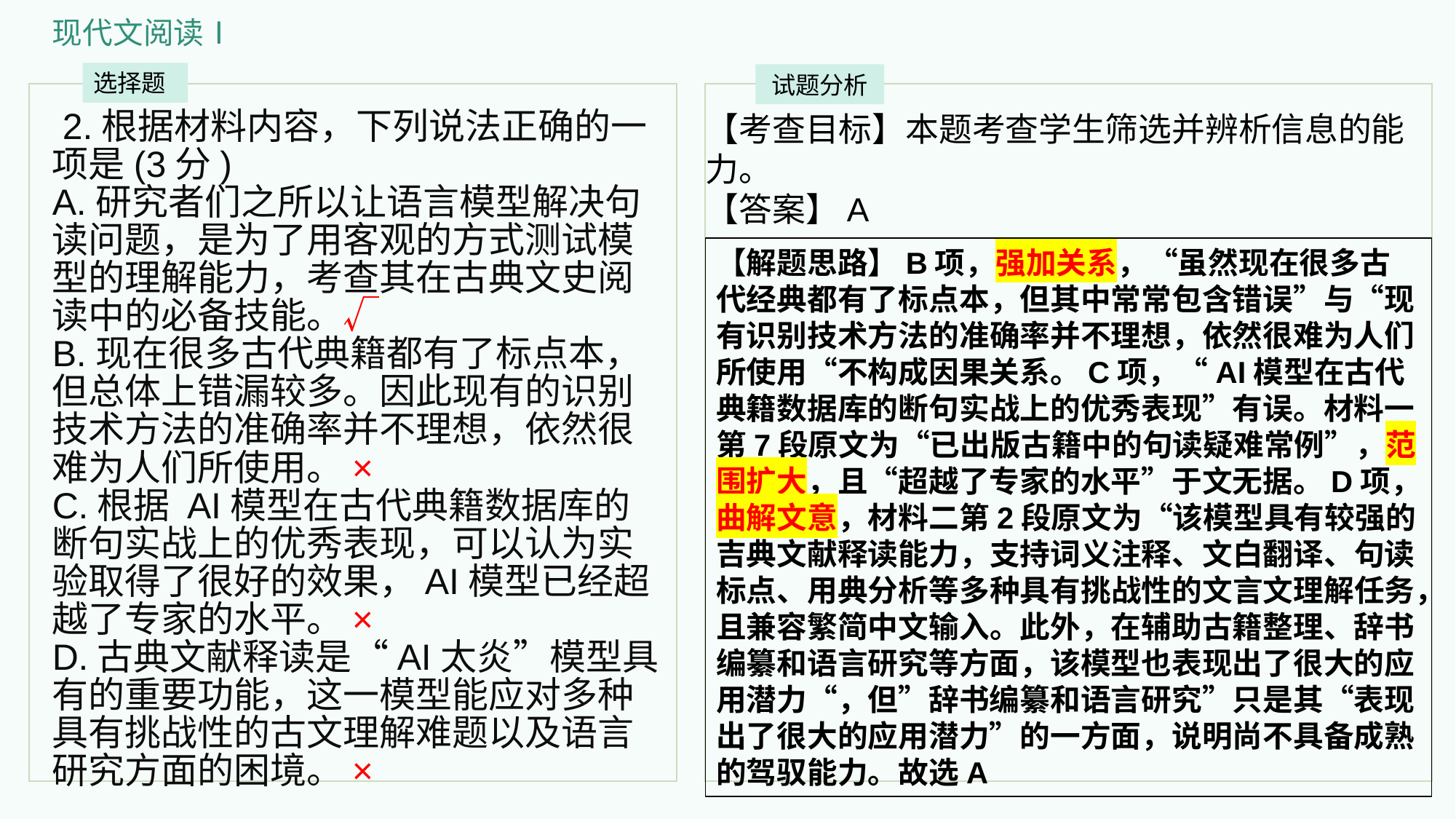

现代文阅读Ⅰ
选择题
试题分析

 2.根据材料内容，下列说法正确的一项是(3分)
A.研究者们之所以让语言模型解决句读问题，是为了用客观的方式测试模型的理解能力，考查其在古典文史阅读中的必备技能。√
B.现在很多古代典籍都有了标点本，但总体上错漏较多。因此现有的识别技术方法的准确率并不理想，依然很难为人们所使用。×
C.根据 AI模型在古代典籍数据库的断句实战上的优秀表现，可以认为实验取得了很好的效果，AI模型已经超越了专家的水平。×
D.古典文献释读是“AI太炎”模型具有的重要功能，这一模型能应对多种具有挑战性的古文理解难题以及语言研究方面的困境。×

【考查目标】本题考查学生筛选并辨析信息的能力。
【答案】A

【解题思路】B项，强加关系，“虽然现在很多古代经典都有了标点本，但其中常常包含错误”与“现有识别技术方法的准确率并不理想，依然很难为人们所使用“不构成因果关系。C项，“AI模型在古代典籍数据库的断句实战上的优秀表现”有误。材料一第7段原文为“已出版古籍中的句读疑难常例”，范围扩大，且“超越了专家的水平”于文无据。D项，曲解文意，材料二第2段原文为“该模型具有较强的吉典文献释读能力，支持词义注释、文白翻译、句读标点、用典分析等多种具有挑战性的文言文理解任务，且兼容繁简中文输入。此外，在辅助古籍整理、辞书编纂和语言研究等方面，该模型也表现出了很大的应用潜力“，但”辞书编纂和语言研究”只是其“表现出了很大的应用潜力”的一方面，说明尚不具备成熟的驾驭能力。故选A